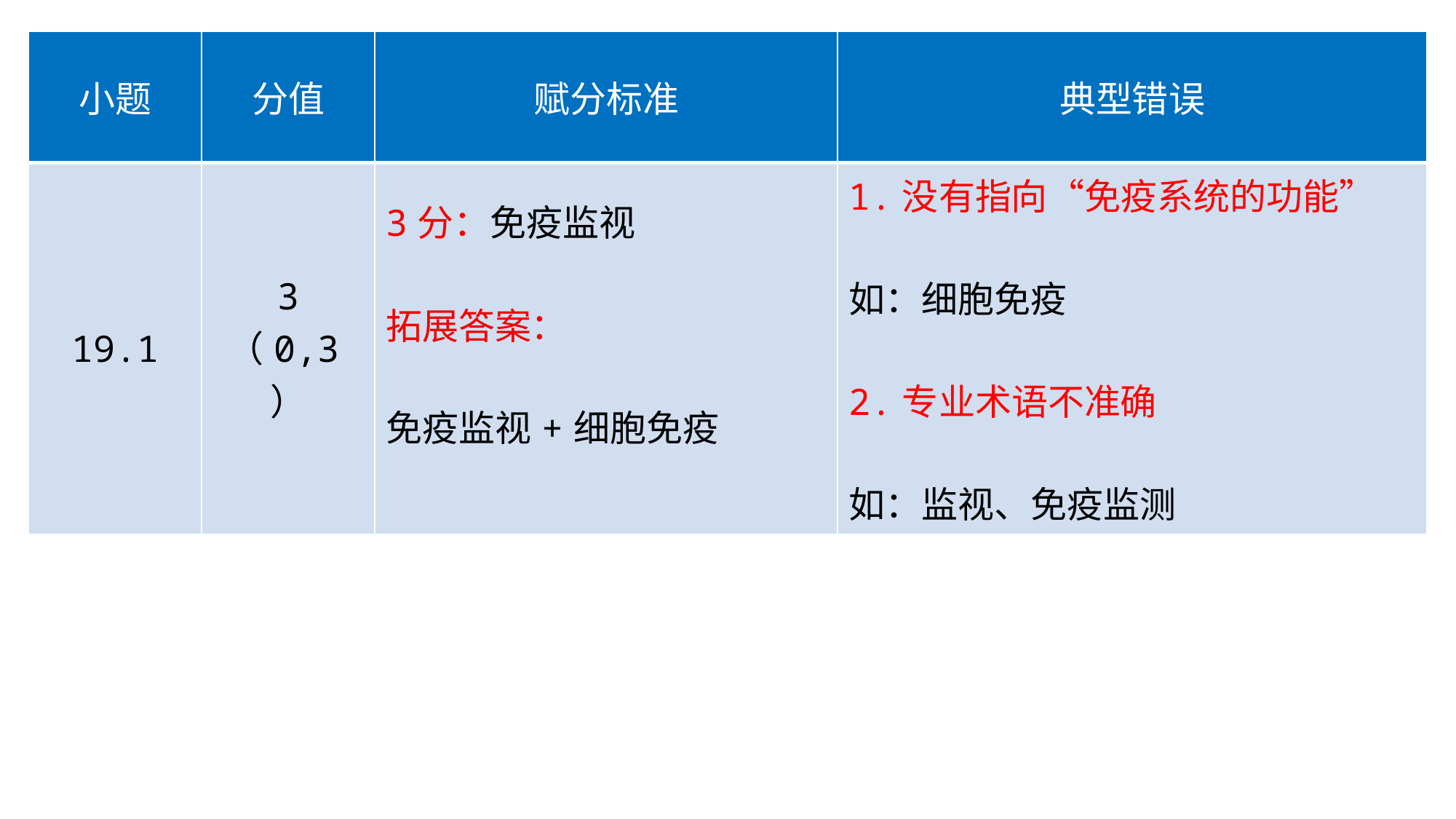

| 小题 | 分值 | 赋分标准 | 典型错误 |
| --- | --- | --- | --- |
| 19.1 | 3 （0,3） | 3分：免疫监视 拓展答案： 免疫监视+细胞免疫 | 1.没有指向“免疫系统的功能” 如：细胞免疫 2.专业术语不准确 如：监视、免疫监测 |